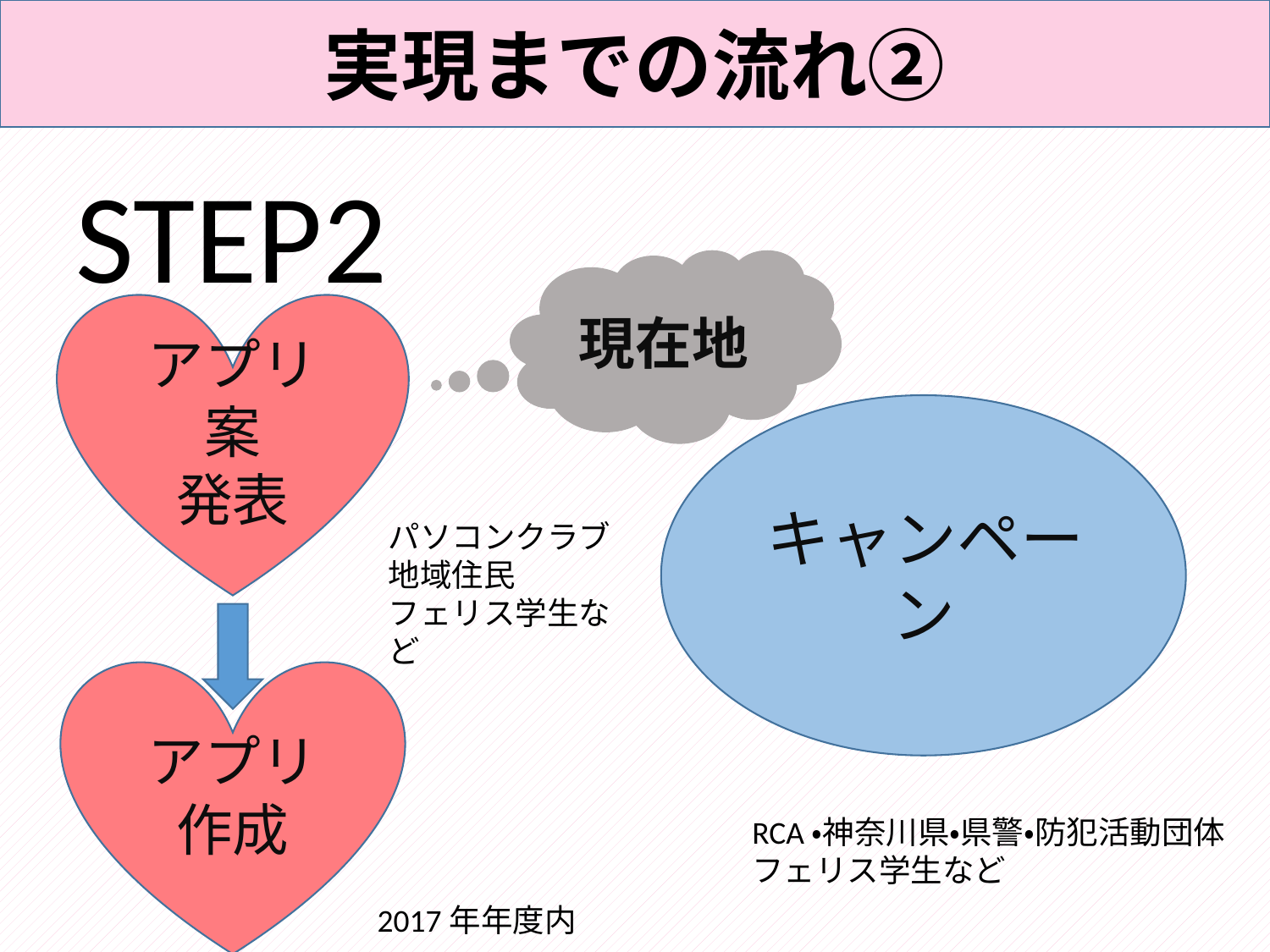

実現までの流れ②
STEP2
現在地
アプリ案
発表
キャンペーン
パソコンクラブ
地域住民
フェリス学生など

アプリ
作成
RCA・神奈川県・県警・防犯活動団体
フェリス学生など
2017年年度内